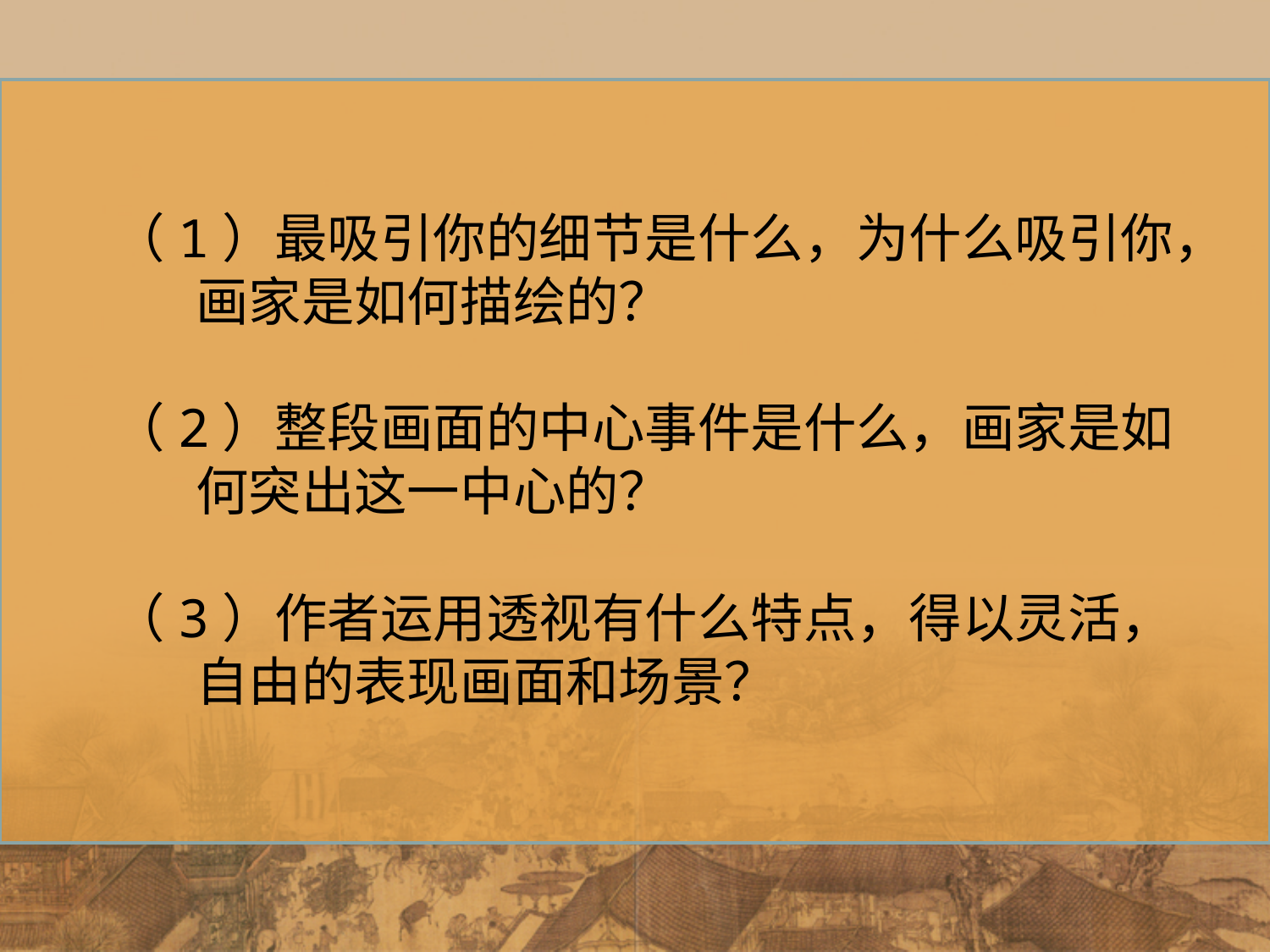

（1）最吸引你的细节是什么，为什么吸引你，
      画家是如何描绘的？

（2）整段画面的中心事件是什么，画家是如
      何突出这一中心的？

（3）作者运用透视有什么特点，得以灵活，
      自由的表现画面和场景？